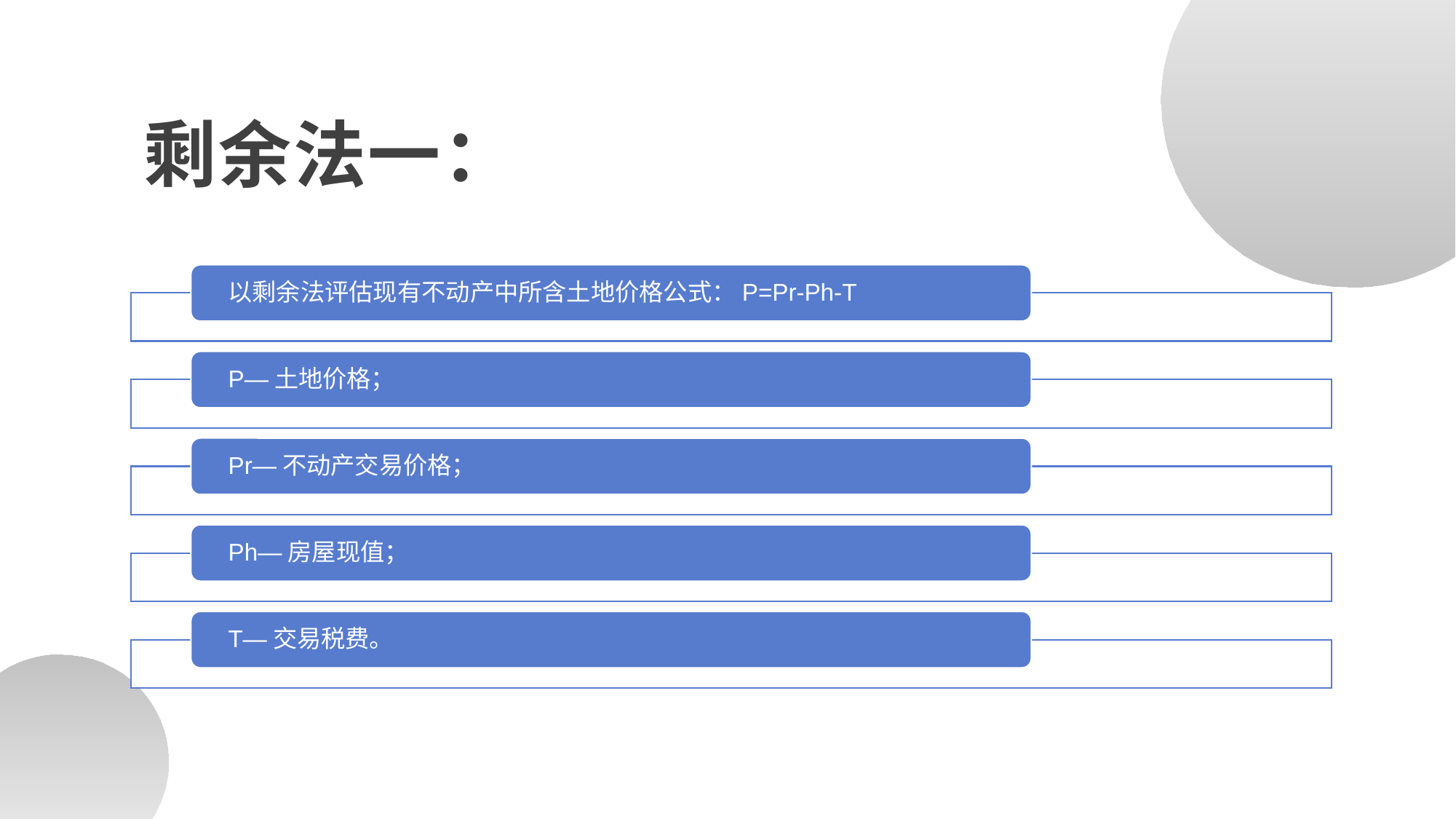

剩余法一：
以剩余法评估现有不动产中所含土地价格公式：P=Pr-Ph-T
P—土地价格；
Pr—不动产交易价格；
Ph—房屋现值；
T—交易税费。